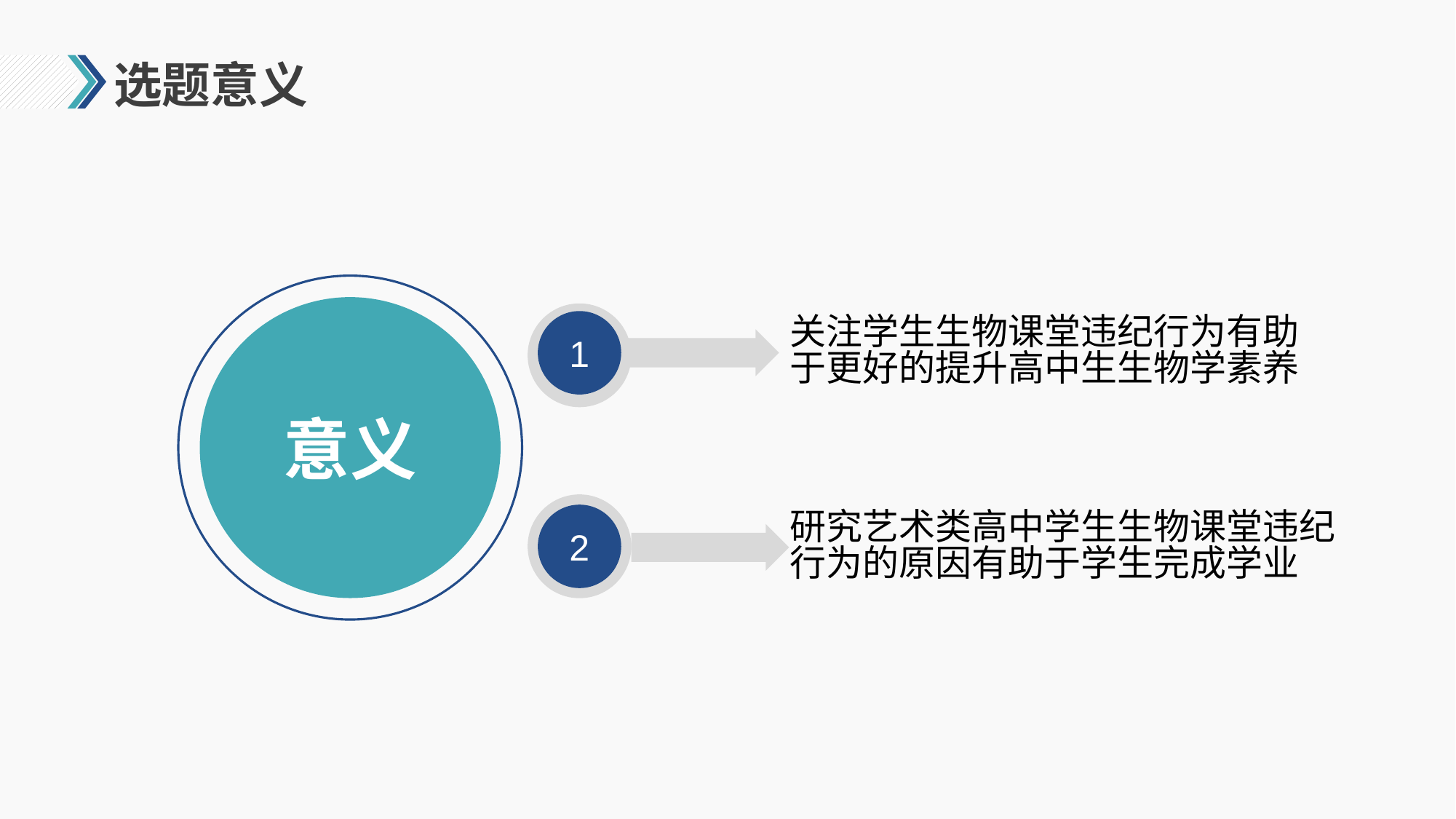

# 选题意义

关注学生生物课堂违纪行为有助于更好的提升高中生生物学素养
1

意义

2
研究艺术类高中学生生物课堂违纪行为的原因有助于学生完成学业